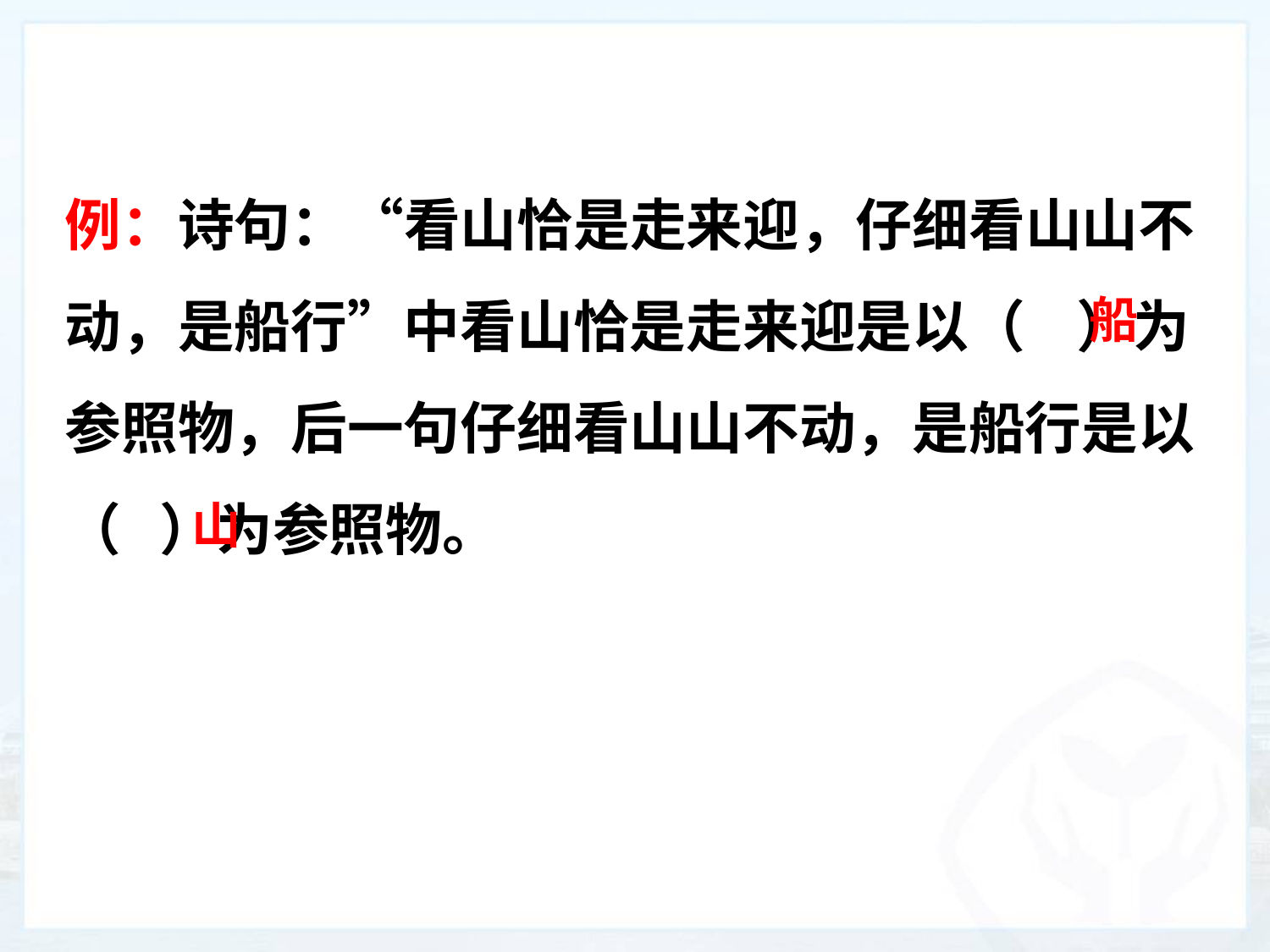

例：诗句：“看山恰是走来迎，仔细看山山不动，是船行”中看山恰是走来迎是以（    ）为参照物，后一句仔细看山山不动，是船行是以（   ）为参照物。

船
山